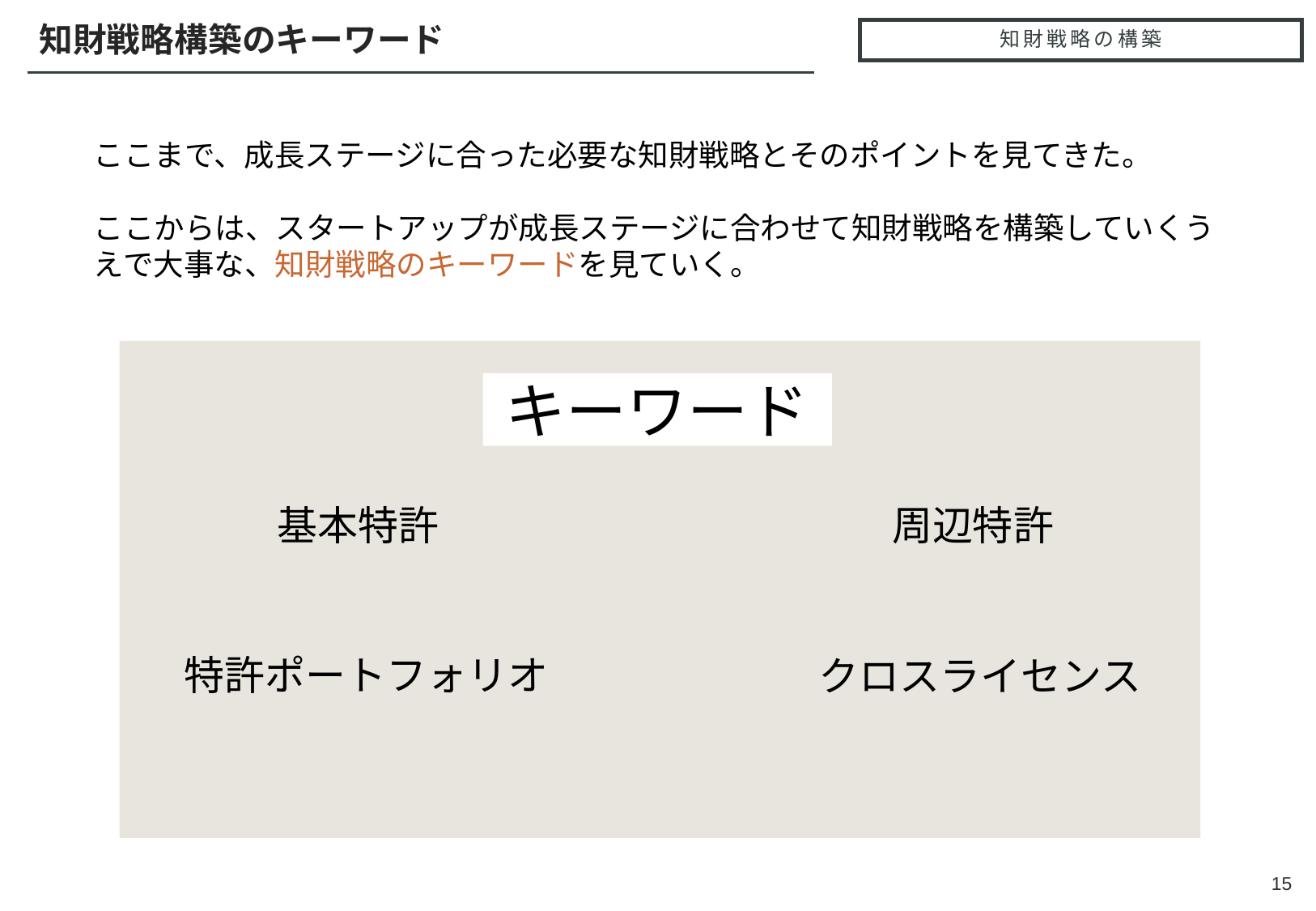

知財戦略構築のキーワード
# 知財戦略の構築
ここまで、成長ステージに合った必要な知財戦略とそのポイントを見てきた。

ここからは、スタートアップが成長ステージに合わせて知財戦略を構築していくうえで大事な、知財戦略のキーワードを見ていく。

キーワード
基本特許
周辺特許
特許ポートフォリオ
クロスライセンス
15